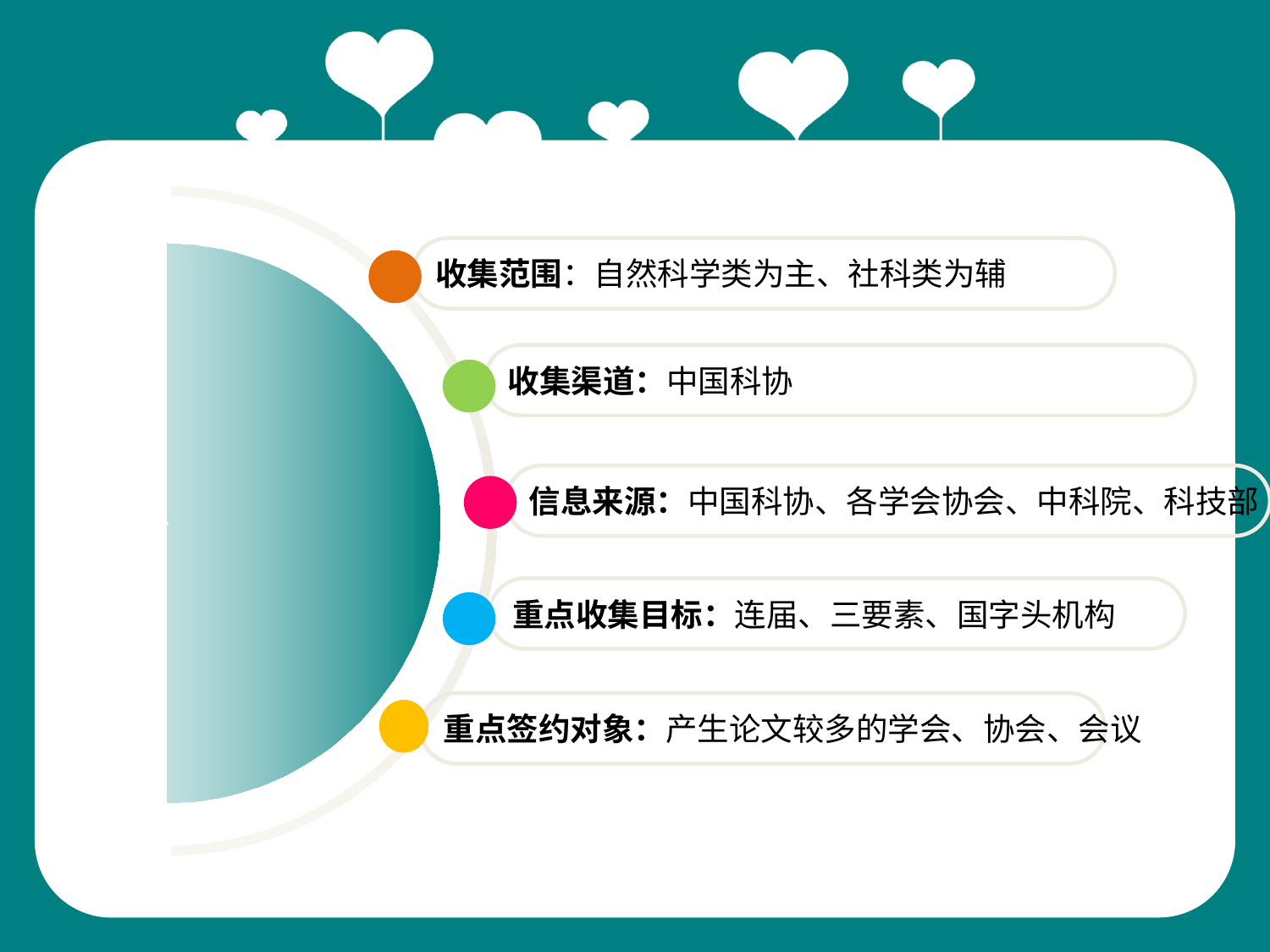

收集范围：自然科学类为主、社科类为辅

收集渠道：中国科协

信息来源：中国科协、各学会协会、中科院、科技部

重点收集目标：连届、三要素、国字头机构

重点签约对象：产生论文较多的学会、协会、会议